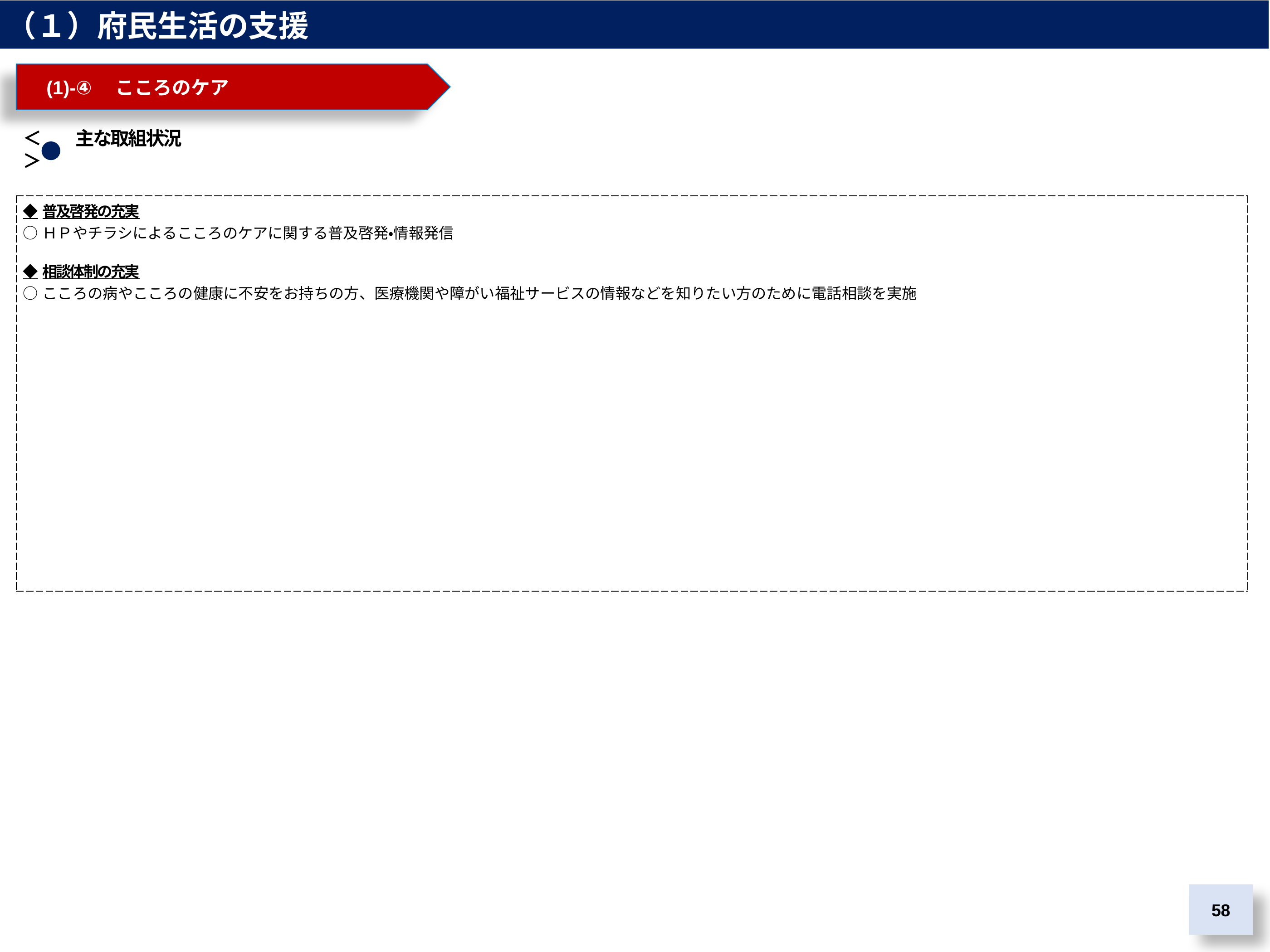

（１）府民生活の支援
　(1)-④　こころのケア
＜　　主な取組状況＞

| ◆普及啓発の充実 ○ＨＰやチラシによるこころのケアに関する普及啓発・情報発信 ◆相談体制の充実 ○こころの病やこころの健康に不安をお持ちの方、医療機関や障がい福祉サービスの情報などを知りたい方のために電話相談を実施 |
| --- |
58